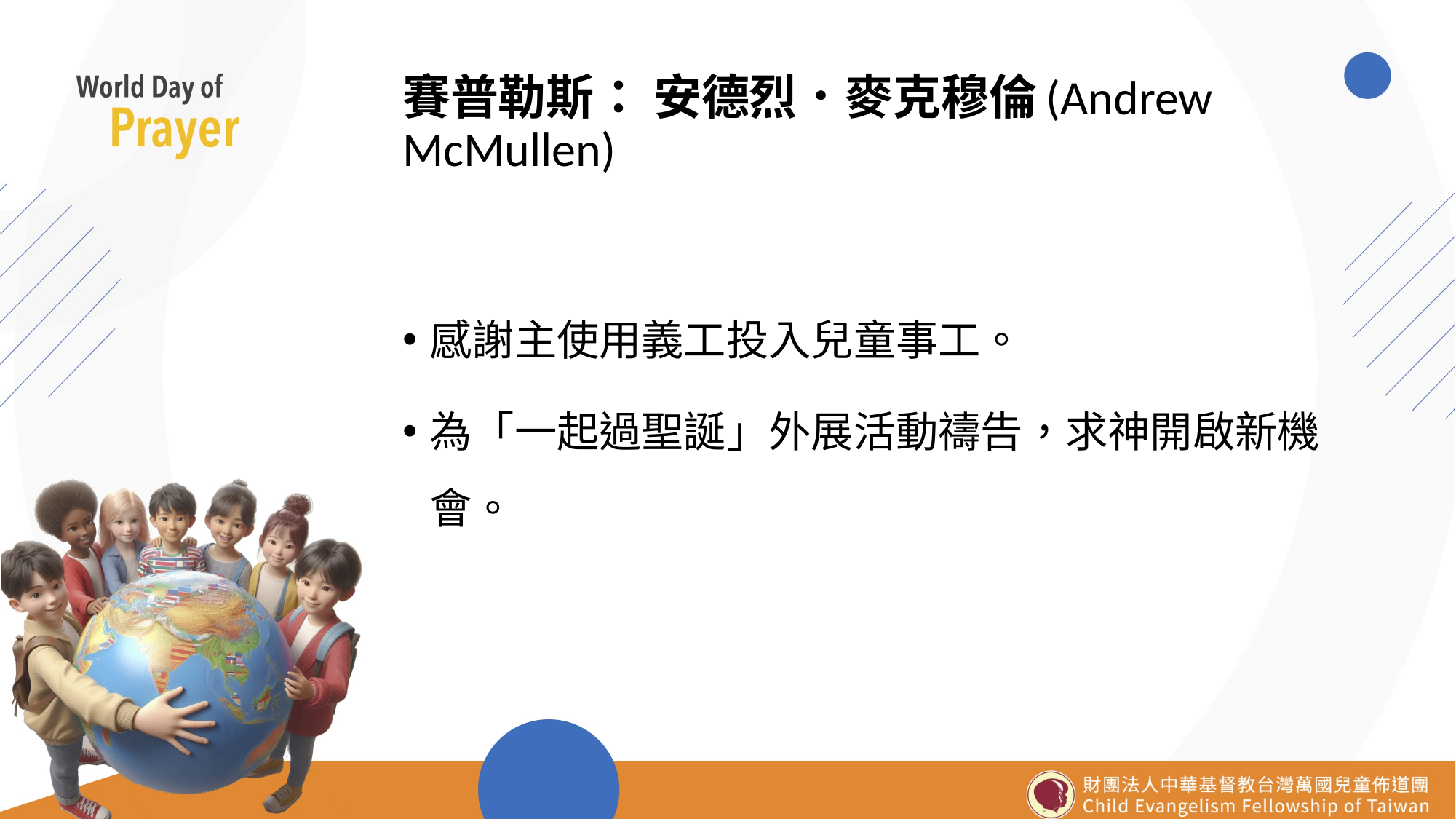

# 賽普勒斯： 安德烈．麥克穆倫(Andrew McMullen)
感謝主使用義工投入兒童事工。
為「一起過聖誕」外展活動禱告，求神開啟新機會。